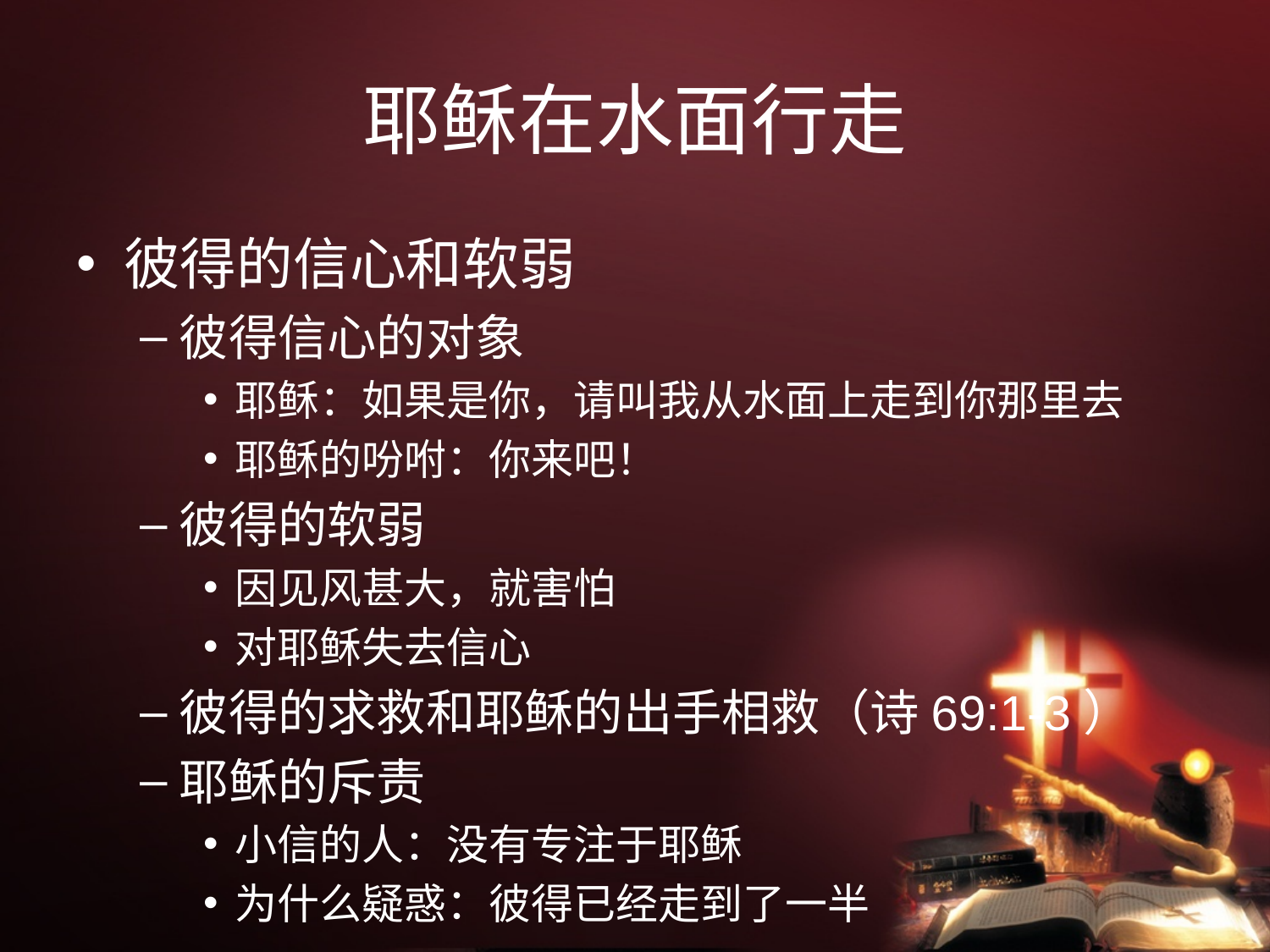

# 耶稣在水面行走
彼得的信心和软弱
彼得信心的对象
耶稣：如果是你，请叫我从水面上走到你那里去
耶稣的吩咐：你来吧！
彼得的软弱
因见风甚大，就害怕
对耶稣失去信心
彼得的求救和耶稣的出手相救（诗69:1-3）
耶稣的斥责
小信的人：没有专注于耶稣
为什么疑惑：彼得已经走到了一半